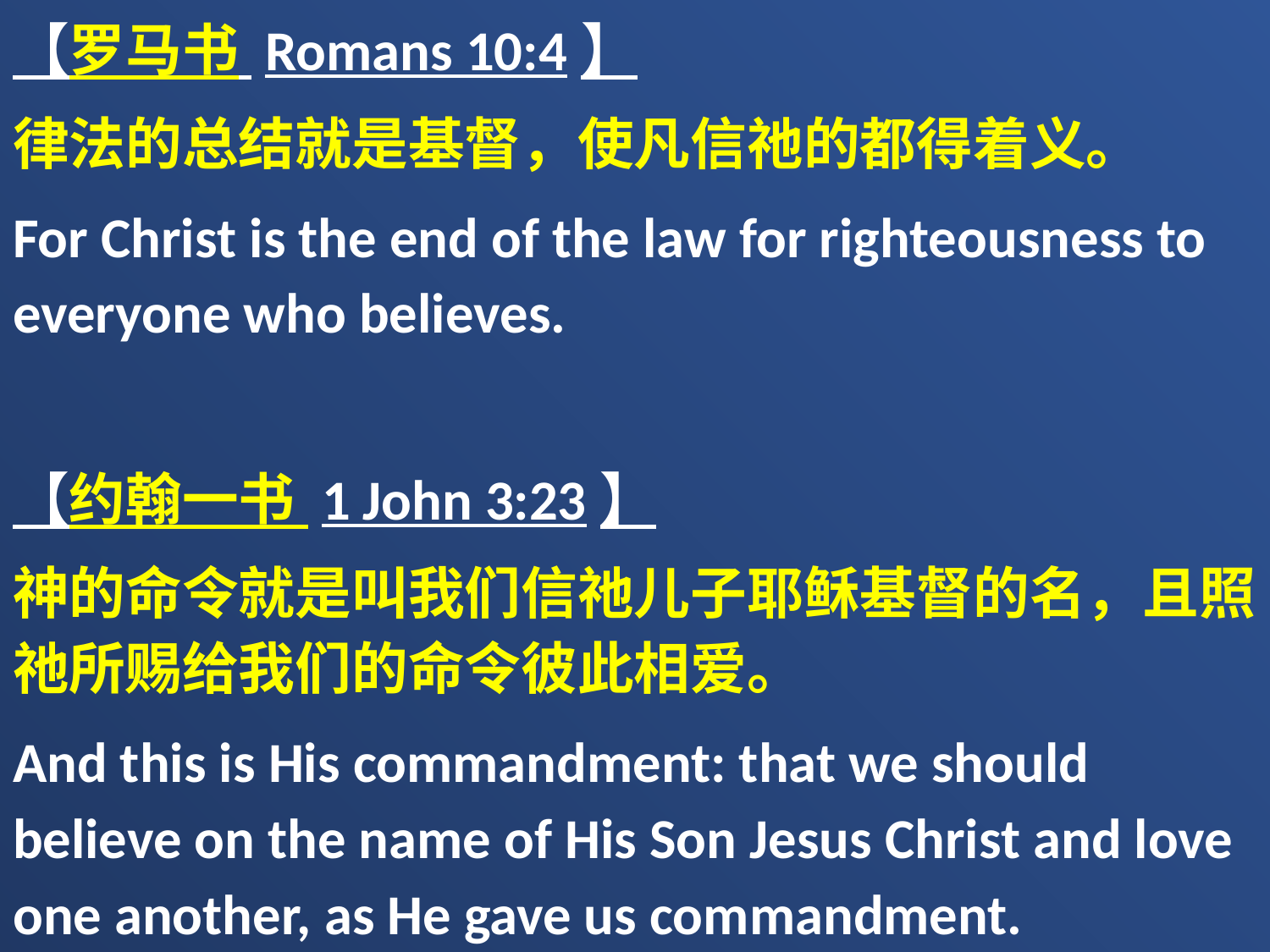

【罗马书 Romans 10:4】
律法的总结就是基督，使凡信祂的都得着义。
For Christ is the end of the law for righteousness to everyone who believes.

【约翰一书 1 John 3:23】
神的命令就是叫我们信祂儿子耶稣基督的名，且照祂所赐给我们的命令彼此相爱。
And this is His commandment: that we should believe on the name of His Son Jesus Christ and love one another, as He gave us commandment.